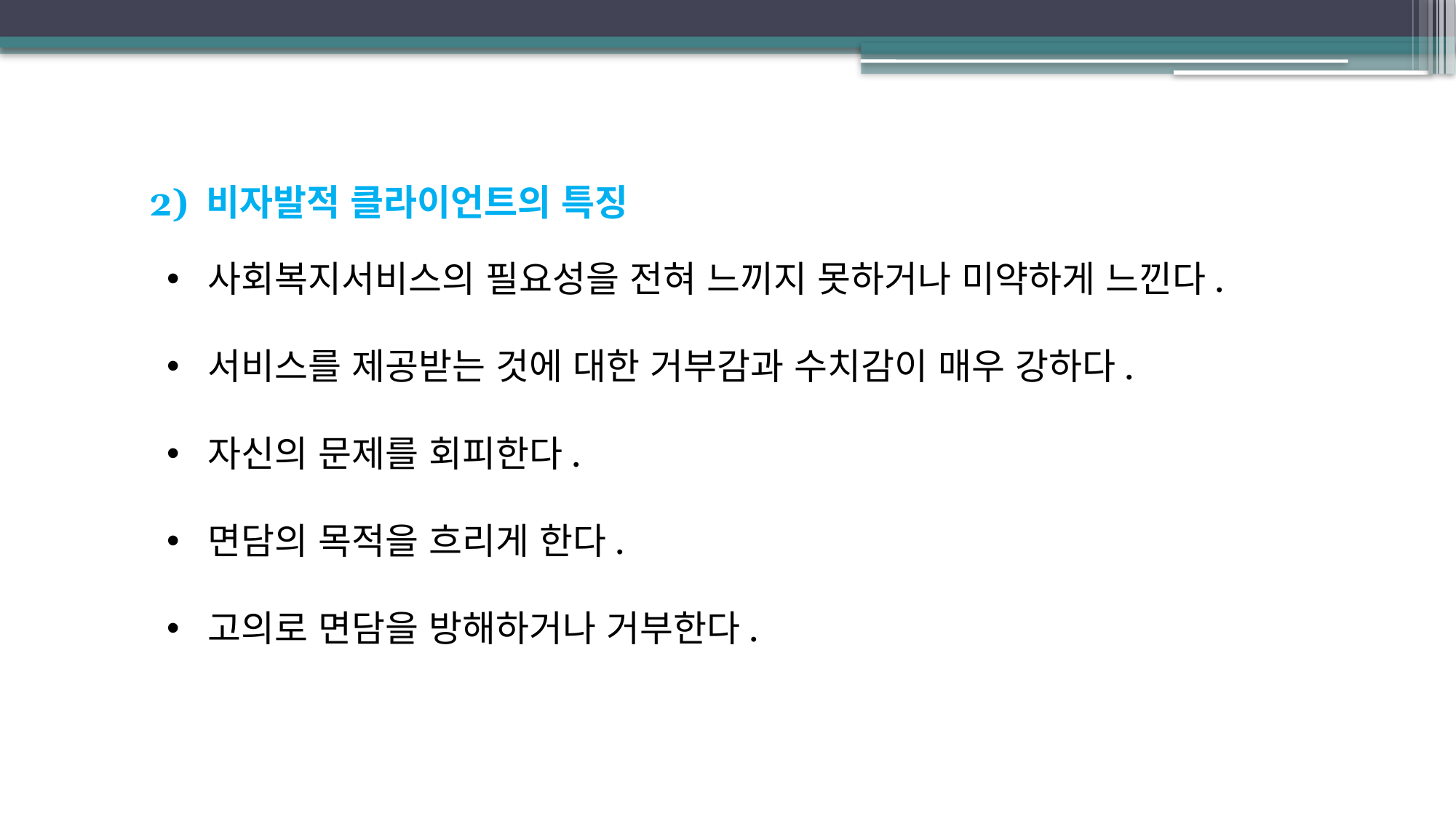

2) 비자발적 클라이언트의 특징

사회복지서비스의 필요성을 전혀 느끼지 못하거나 미약하게 느낀다.

서비스를 제공받는 것에 대한 거부감과 수치감이 매우 강하다.

자신의 문제를 회피한다.

면담의 목적을 흐리게 한다.

고의로 면담을 방해하거나 거부한다.